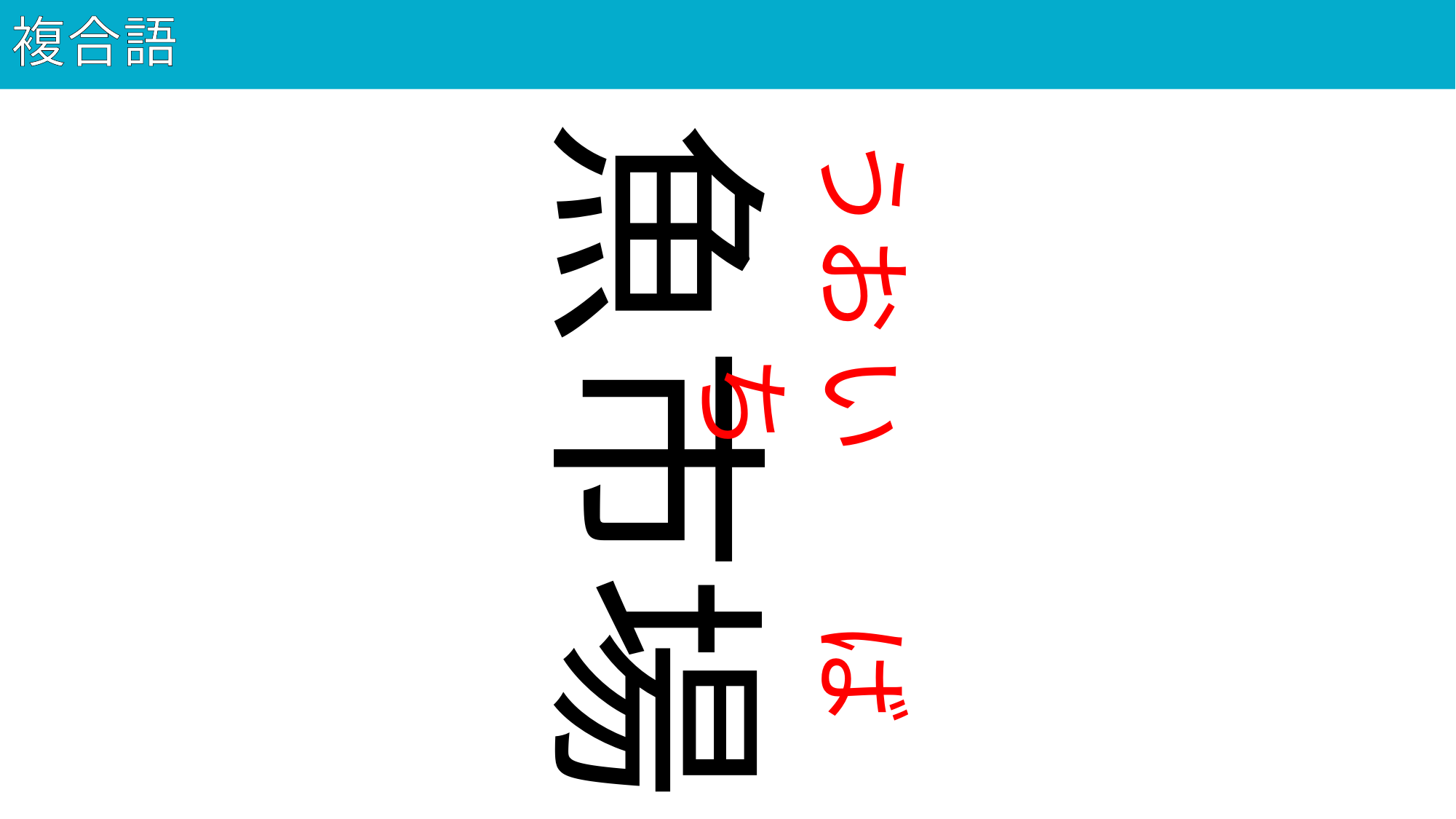

# 複合語
96
魚市場
うお
いち
ば